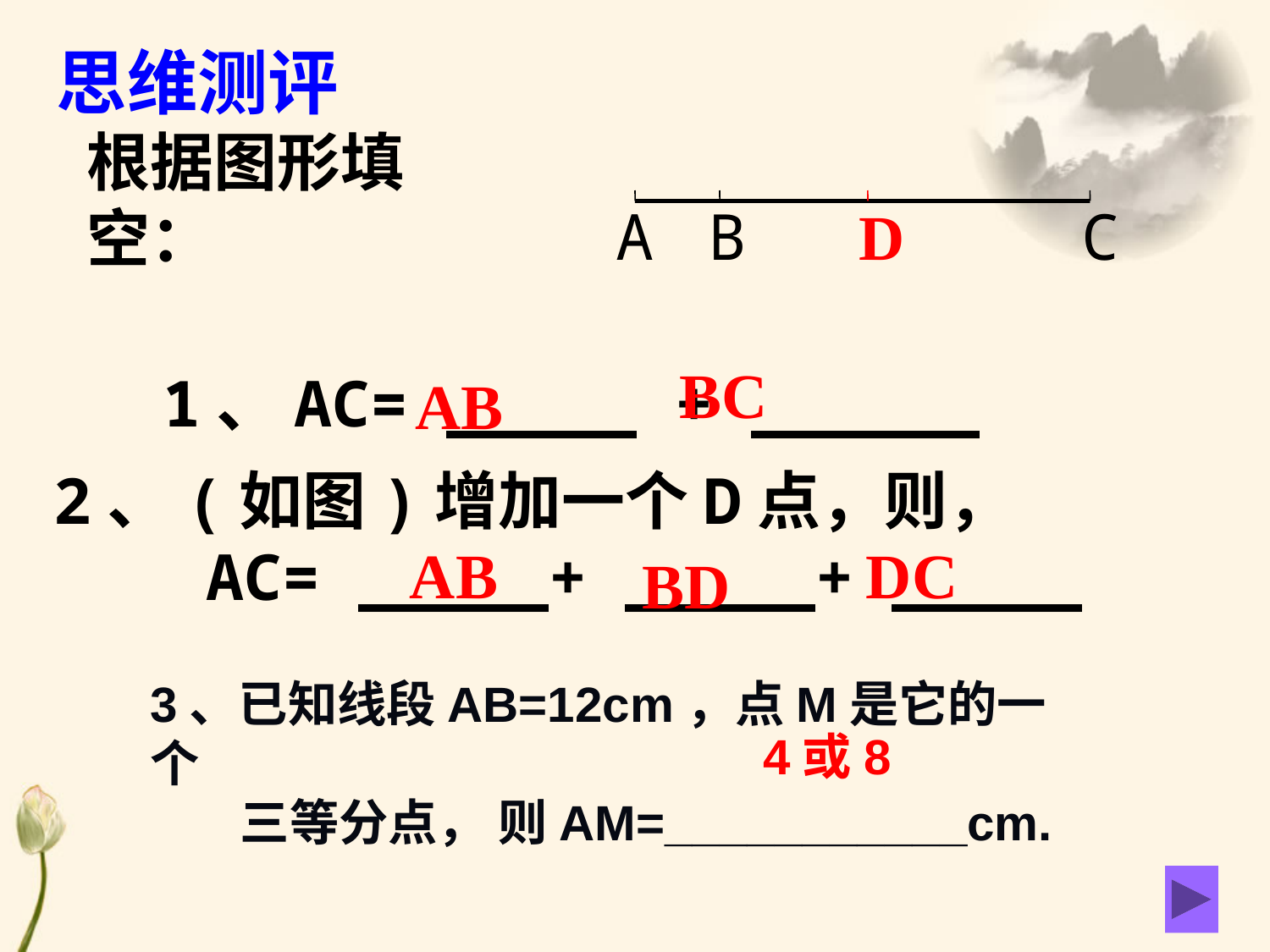

思维测评
根据图形填空：

1、AC= _____ + ______
A

B
C

D

BC
AB
2、(如图)增加一个D点，则，
    AC= _____+ _____+ _____
AB
DC
BD
3、已知线段AB=12cm，点M是它的一个
       三等分点， 则AM=___________cm.

4或8